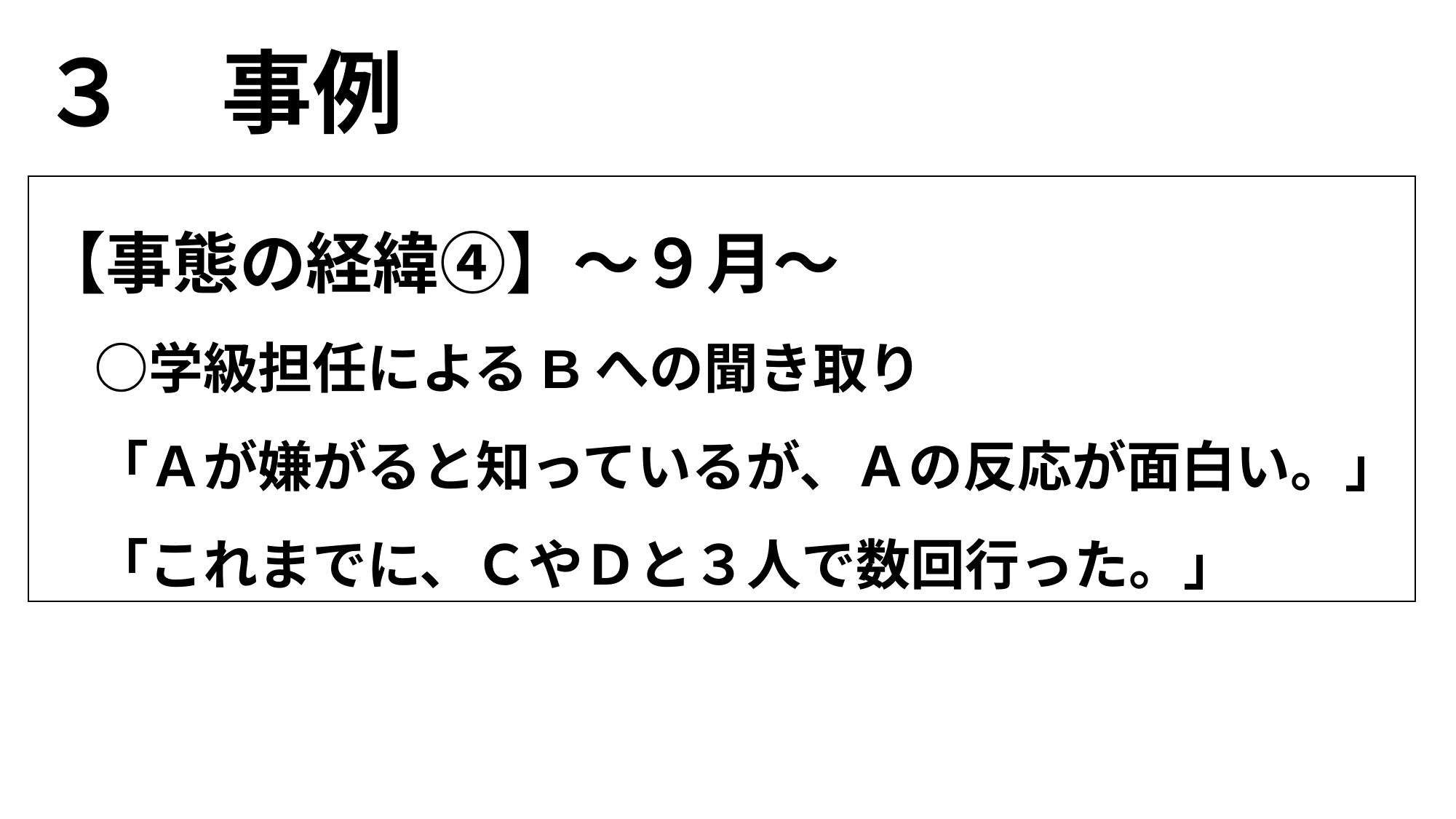

# ３　事例
【事態の経緯④】～９月～
　○学級担任によるBへの聞き取り
　「Ａが嫌がると知っているが、Ａの反応が面白い。」
　「これまでに、ＣやＤと３人で数回行った。」